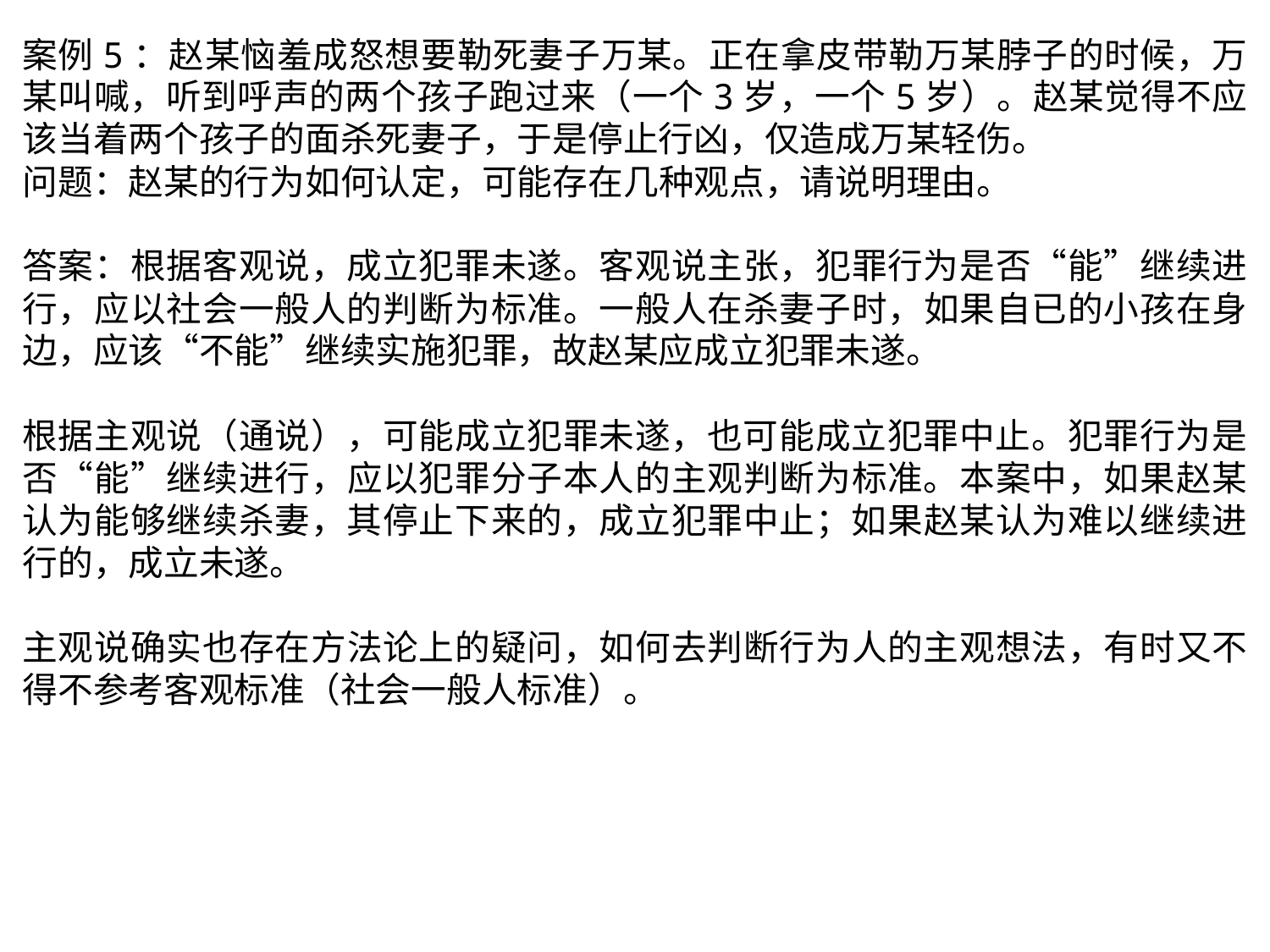

案例5：赵某恼羞成怒想要勒死妻子万某。正在拿皮带勒万某脖子的时候，万某叫喊，听到呼声的两个孩子跑过来（一个3岁，一个5岁）。赵某觉得不应该当着两个孩子的面杀死妻子，于是停止行凶，仅造成万某轻伤。
问题：赵某的行为如何认定，可能存在几种观点，请说明理由。

答案：根据客观说，成立犯罪未遂。客观说主张，犯罪行为是否“能”继续进行，应以社会一般人的判断为标准。一般人在杀妻子时，如果自已的小孩在身边，应该“不能”继续实施犯罪，故赵某应成立犯罪未遂。

根据主观说（通说），可能成立犯罪未遂，也可能成立犯罪中止。犯罪行为是否“能”继续进行，应以犯罪分子本人的主观判断为标准。本案中，如果赵某认为能够继续杀妻，其停止下来的，成立犯罪中止；如果赵某认为难以继续进行的，成立未遂。

主观说确实也存在方法论上的疑问，如何去判断行为人的主观想法，有时又不得不参考客观标准（社会一般人标准）。